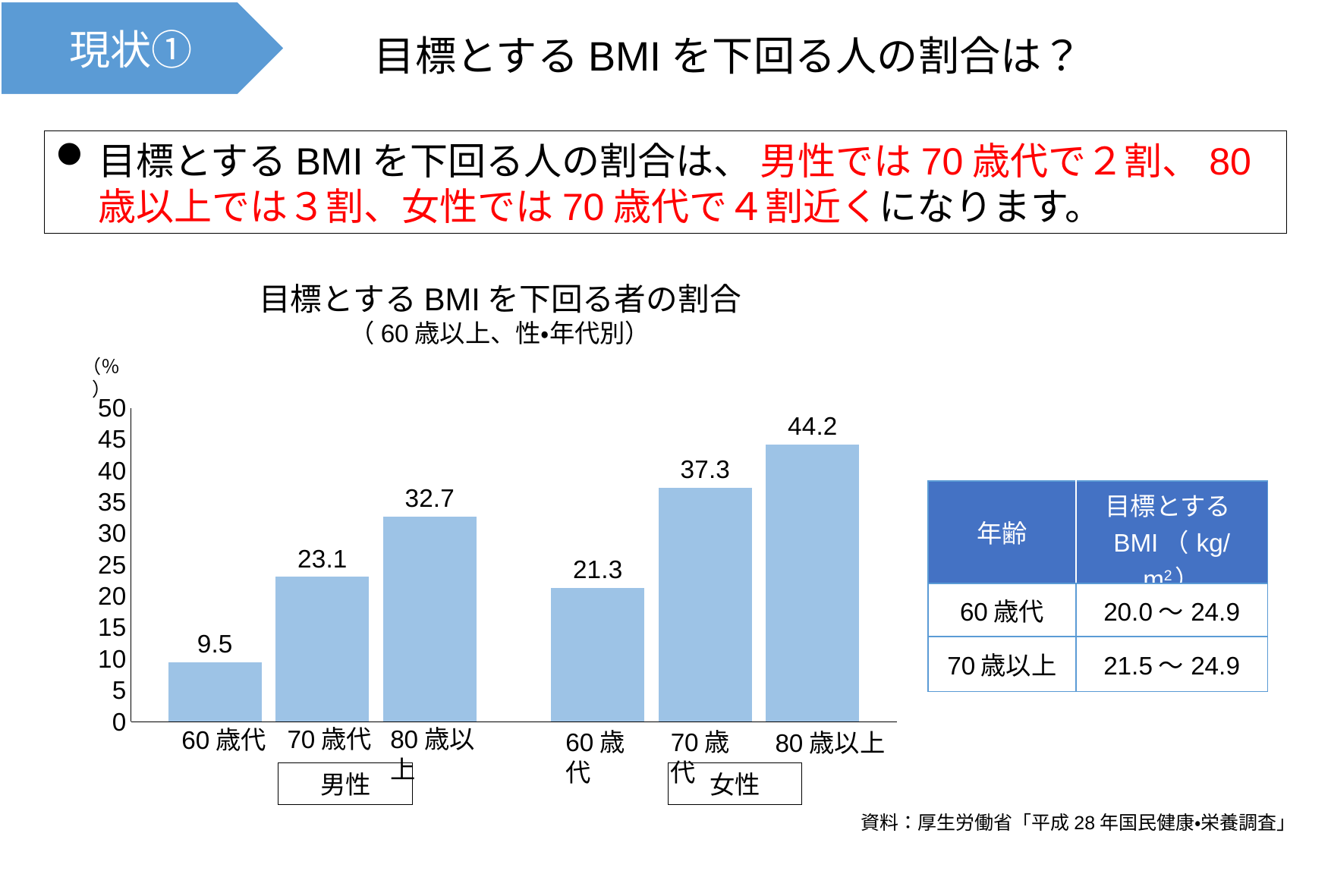

現状①
目標とするBMIを下回る人の割合は？
目標とするBMIを下回る人の割合は、 男性では70歳代で２割、80歳以上では３割、女性では70歳代で４割近くになります。
目標とするBMIを下回る者の割合
（60歳以上、性・年代別）
（％）

### Chart

| Category | 60歳代 | 70歳代 | 80歳以上 |
|---|---|---|---|
| 男性 | 9.5 | 23.1 | 32.7 |
| 女性 | 21.3 | 37.3 | 44.2 |
70歳代
80歳以上
60歳代
60歳代
70歳代
80歳以上
男性
女性
| 年齢 | 目標とするBMI（kg/m2） |
| --- | --- |
| 60歳代 | 20.0～24.9 |
| 70歳以上 | 21.5～24.9 |
資料：厚生労働省「平成28年国民健康・栄養調査」